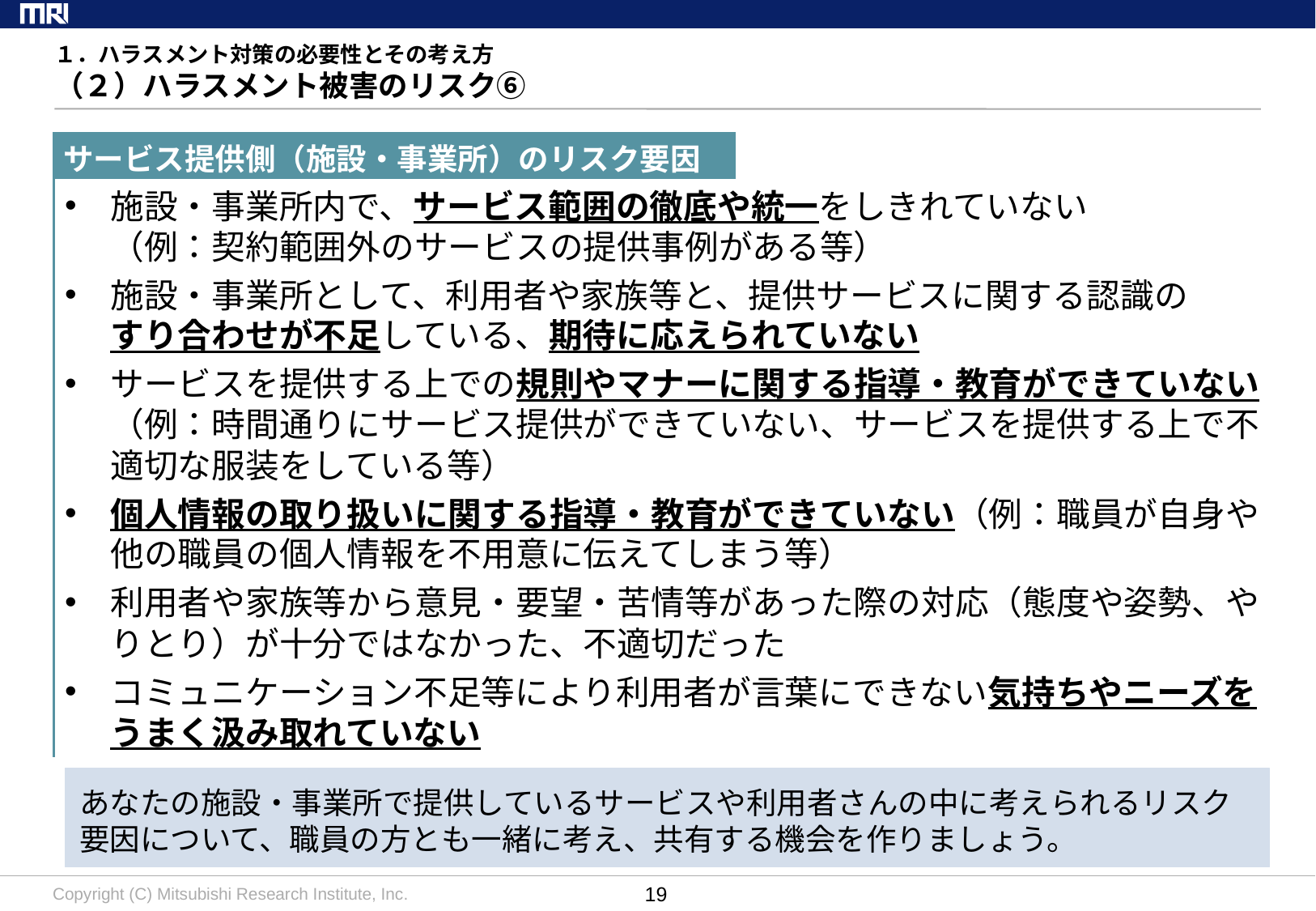

# １．ハラスメント対策の必要性とその考え方 （２）ハラスメント被害のリスク⑥
サービス提供側（施設・事業所）のリスク要因
施設・事業所内で、サービス範囲の徹底や統一をしきれていない
（例：契約範囲外のサービスの提供事例がある等）
施設・事業所として、利用者や家族等と、提供サービスに関する認識の
すり合わせが不足している、期待に応えられていない
サービスを提供する上での規則やマナーに関する指導・教育ができていない（例：時間通りにサービス提供ができていない、サービスを提供する上で不適切な服装をしている等）
個人情報の取り扱いに関する指導・教育ができていない（例：職員が自身や他の職員の個人情報を不用意に伝えてしまう等）
利用者や家族等から意見・要望・苦情等があった際の対応（態度や姿勢、やりとり）が十分ではなかった、不適切だった
コミュニケーション不足等により利用者が言葉にできない気持ちやニーズをうまく汲み取れていない
あなたの施設・事業所で提供しているサービスや利用者さんの中に考えられるリスク要因について、職員の方とも一緒に考え、共有する機会を作りましょう。